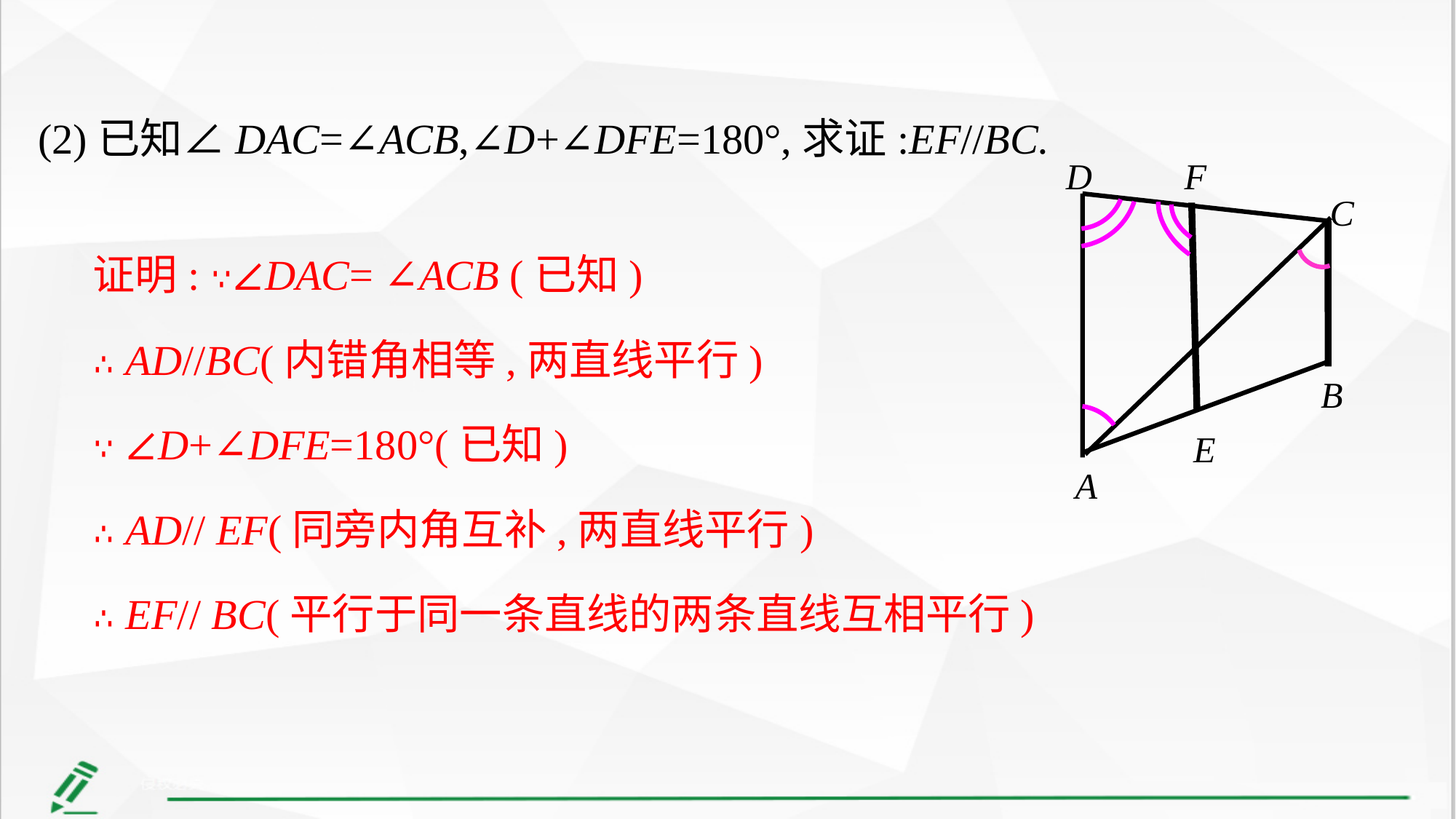

(2)已知∠DAC=∠ACB,∠D+∠DFE=180°,求证:EF//BC.
D
F
C

B

E
A
证明: ∵∠DAC= ∠ACB (已知)
∴ AD//BC(内错角相等,两直线平行)
∵ ∠D+∠DFE=180°(已知)
∴ AD// EF(同旁内角互补,两直线平行)
∴ EF// BC(平行于同一条直线的两条直线互相平行)